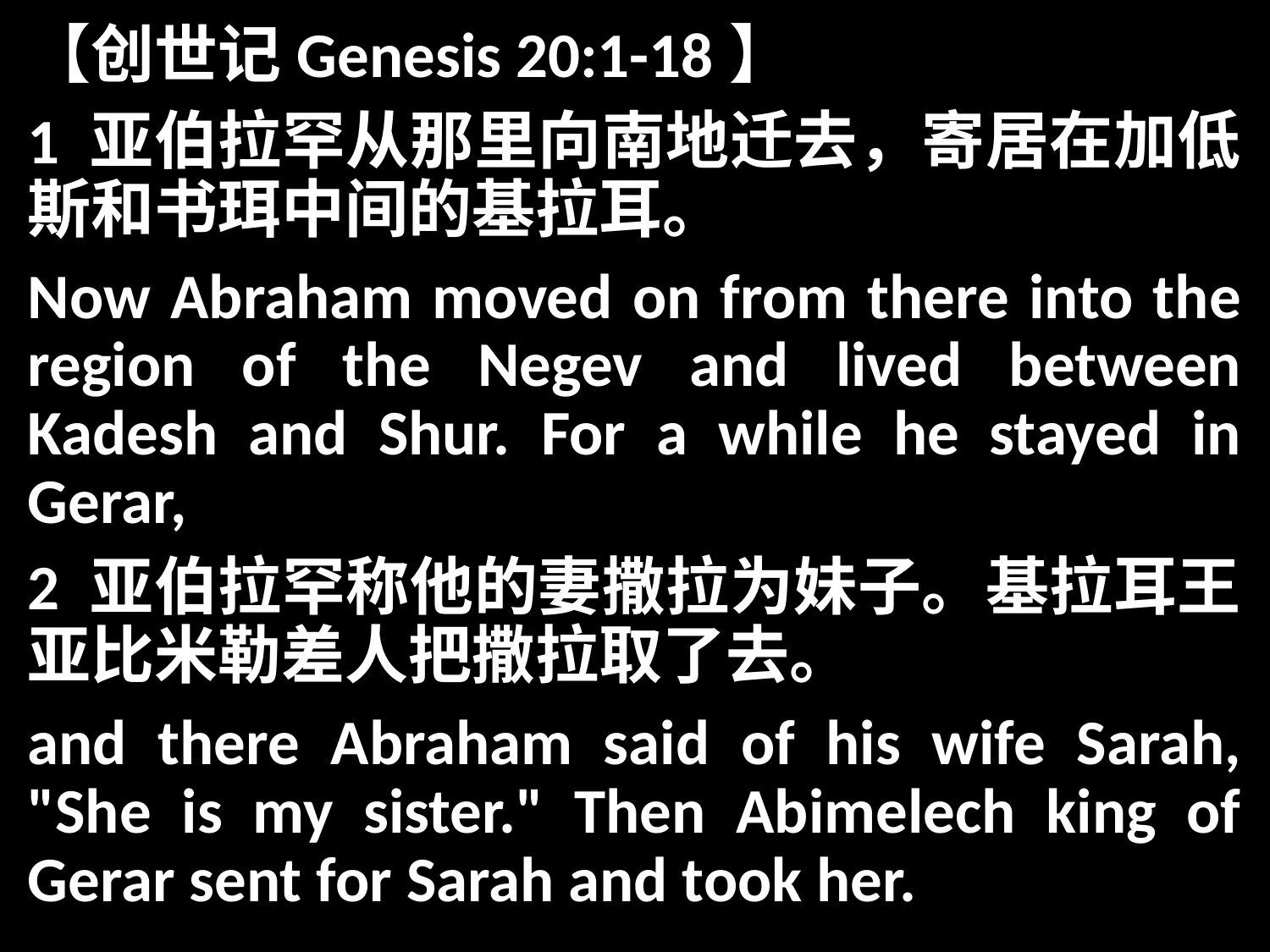

【创世记Genesis 20:1-18】
1 亚伯拉罕从那里向南地迁去，寄居在加低斯和书珥中间的基拉耳。
Now Abraham moved on from there into the region of the Negev and lived between Kadesh and Shur. For a while he stayed in Gerar,
2 亚伯拉罕称他的妻撒拉为妹子。基拉耳王亚比米勒差人把撒拉取了去。
and there Abraham said of his wife Sarah, "She is my sister." Then Abimelech king of Gerar sent for Sarah and took her.